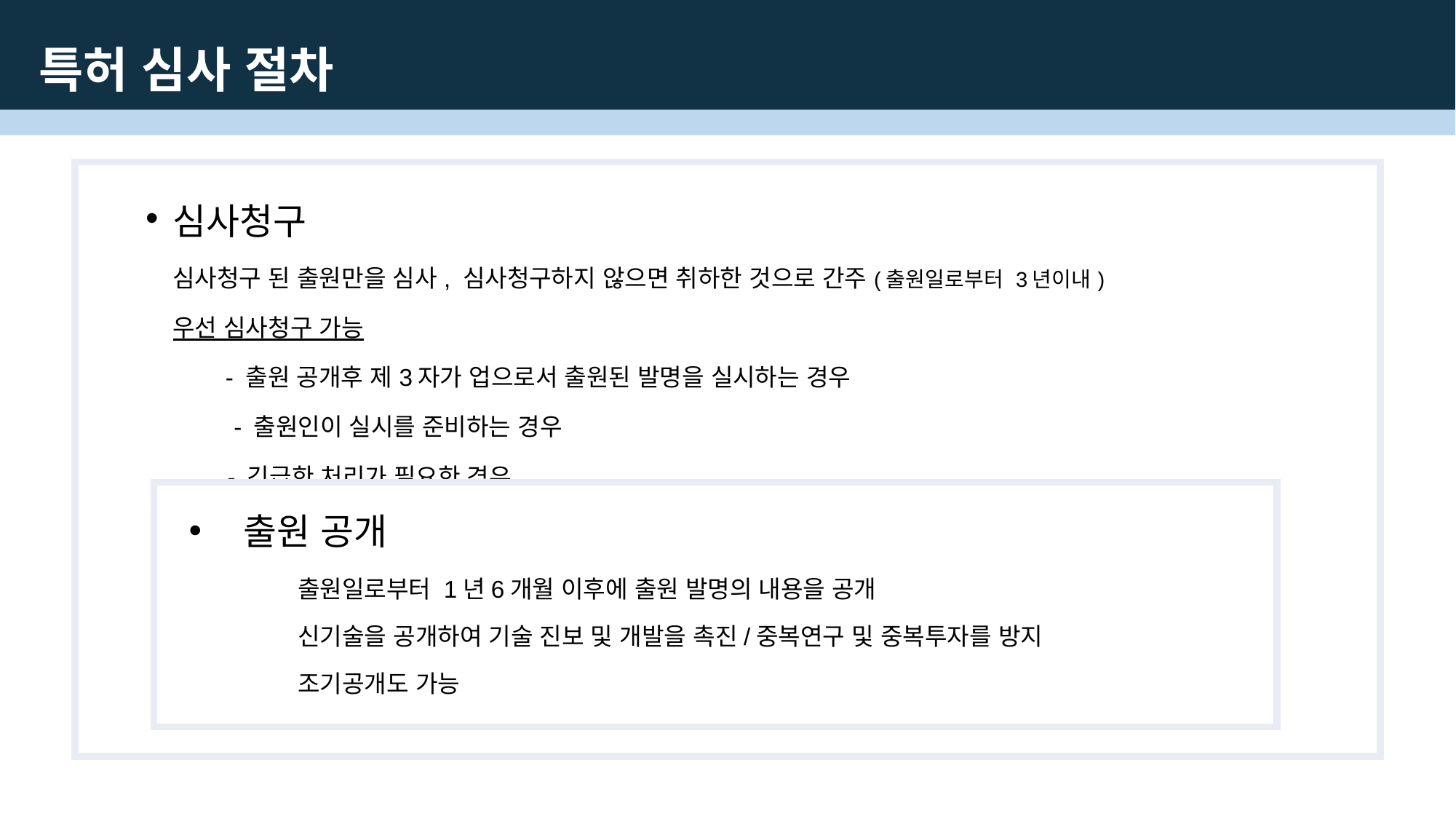

특허 심사 절차

심사청구
	심사청구 된 출원만을 심사, 심사청구하지 않으면 취하한 것으로 간주(출원일로부터 3년이내)
	우선 심사청구 가능
     - 출원 공개후 제3자가 업으로서 출원된 발명을 실시하는 경우
     - 출원인이 실시를 준비하는 경우
    	- 긴급한 처리가 필요한 경우

출원 공개
	출원일로부터 1년6개월 이후에 출원 발명의 내용을 공개
	신기술을 공개하여 기술 진보 및 개발을 촉진/중복연구 및 중복투자를 방지
	조기공개도 가능
                  1) 방위산업
		2) 녹색성장
		3) 수출촉진
		4) 국공립대학의 직무발명
		5) 벤처기업의 발명

                  6) 해외출원의 기초가 되는 출원
		7) 출원인이 실시 준비중인 출원
		8) 전자상거래
		9) 환경, 공개 방지